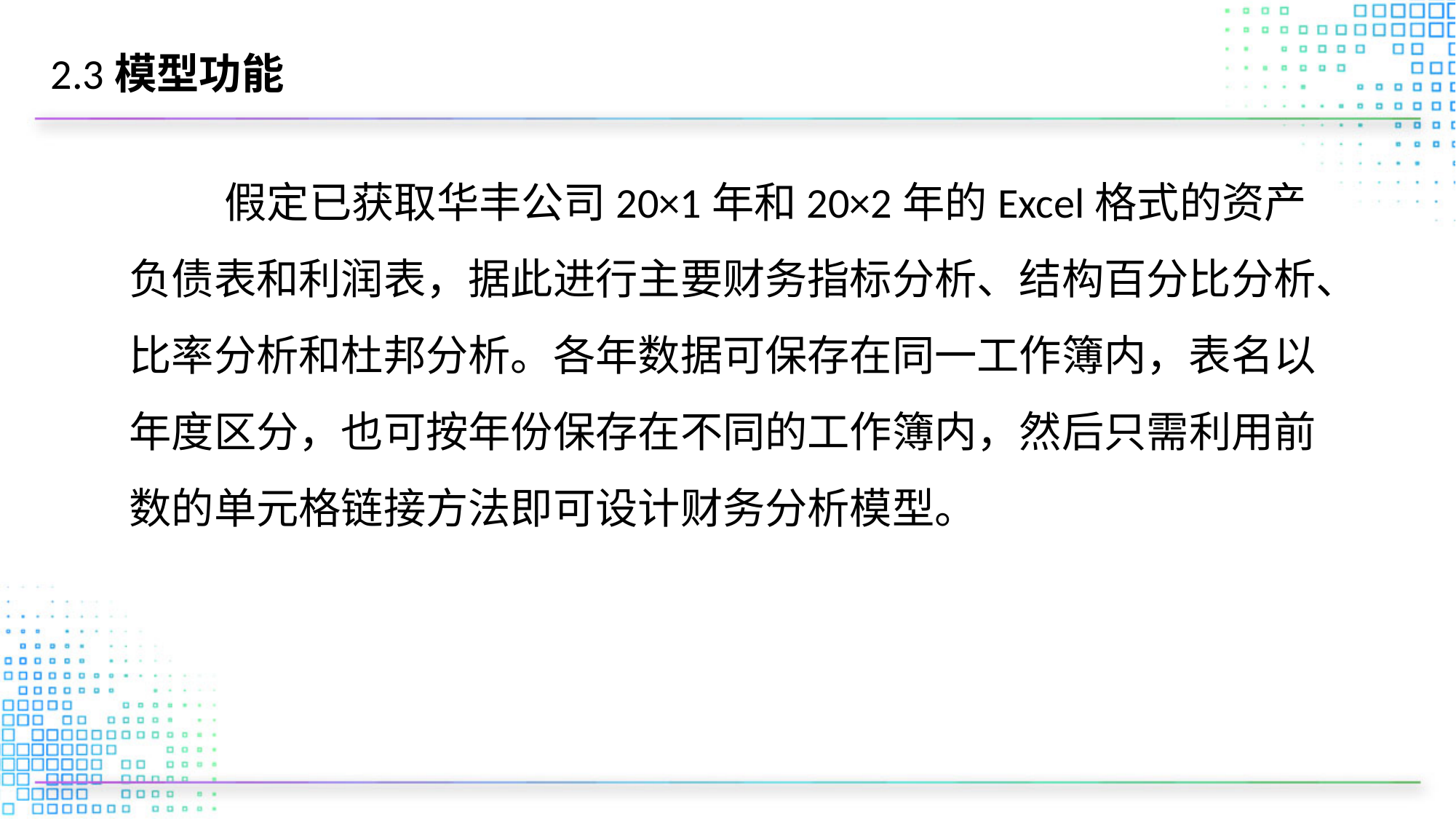

# 2.3模型功能
         假定已获取华丰公司20×1年和20×2年的Excel格式的资产负债表和利润表，据此进行主要财务指标分析、结构百分比分析、比率分析和杜邦分析。各年数据可保存在同一工作簿内，表名以年度区分，也可按年份保存在不同的工作簿内，然后只需利用前数的单元格链接方法即可设计财务分析模型。